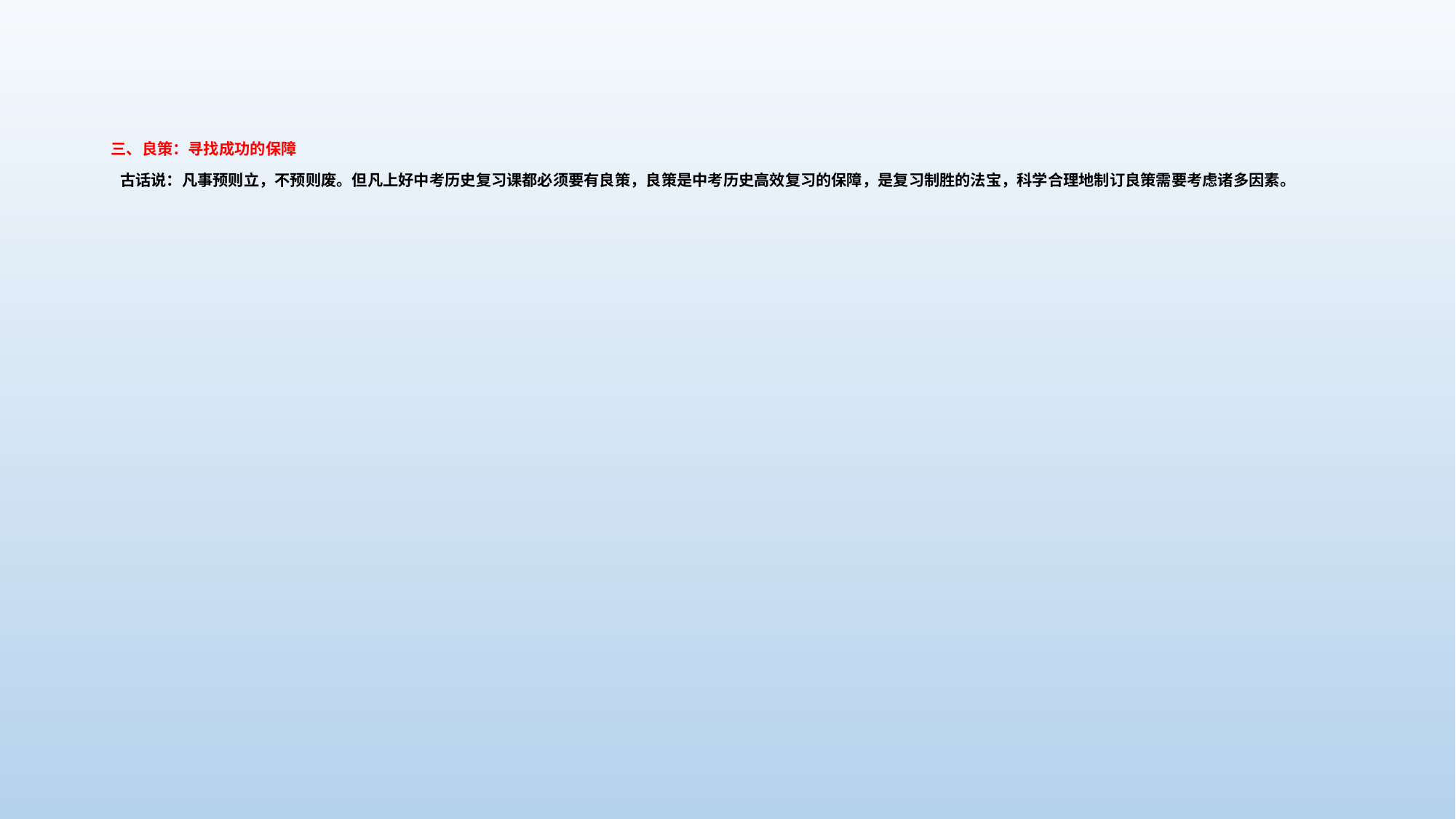

# 三、良策：寻找成功的保障 古话说：凡事预则立，不预则废。但凡上好中考历史复习课都必须要有良策，良策是中考历史高效复习的保障，是复习制胜的法宝，科学合理地制订良策需要考虑诸多因素。